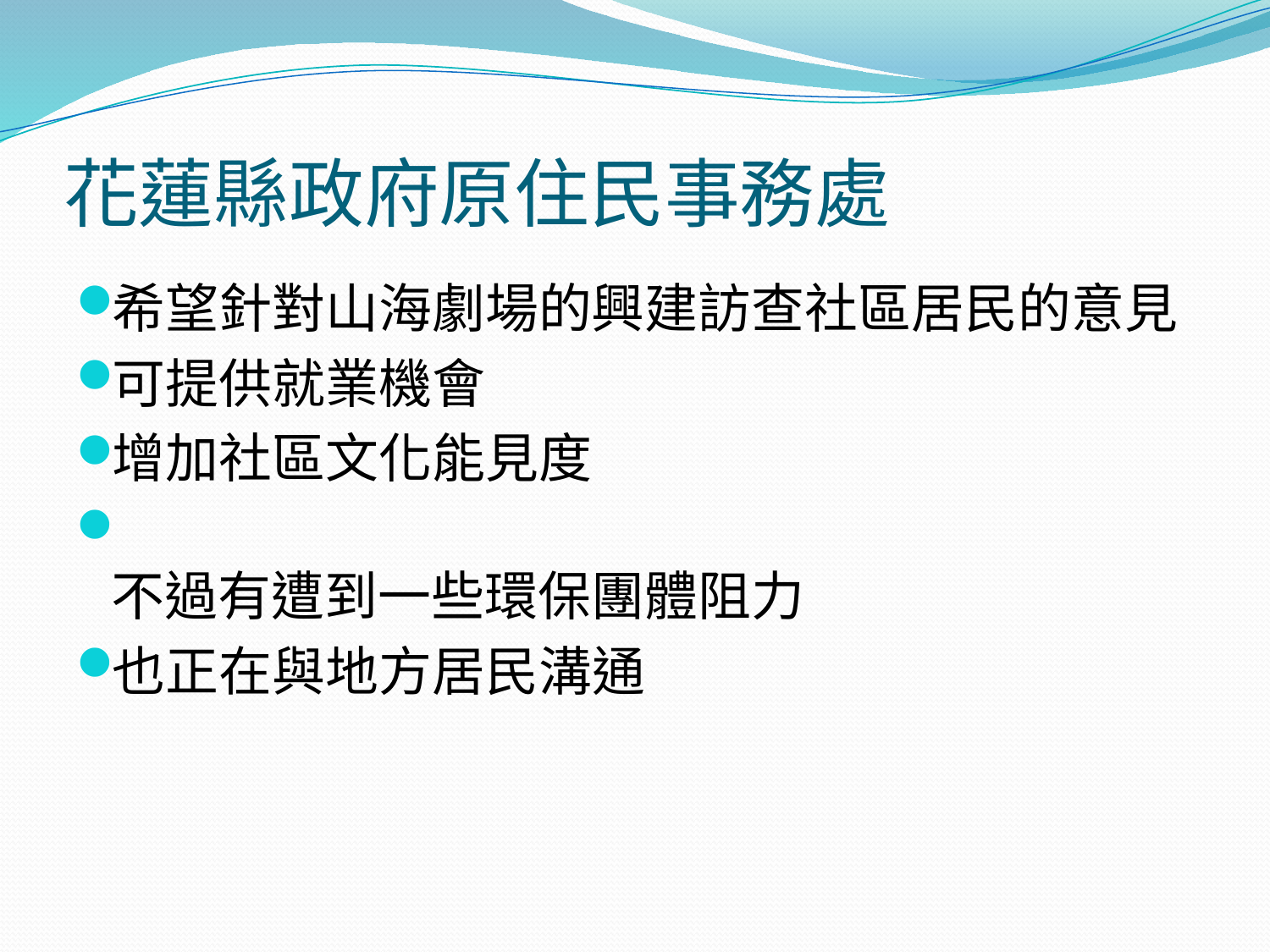

# 花蓮縣政府原住民事務處
希望針對山海劇場的興建訪查社區居民的意見
可提供就業機會
增加社區文化能見度
不過有遭到一些環保團體阻力
也正在與地方居民溝通